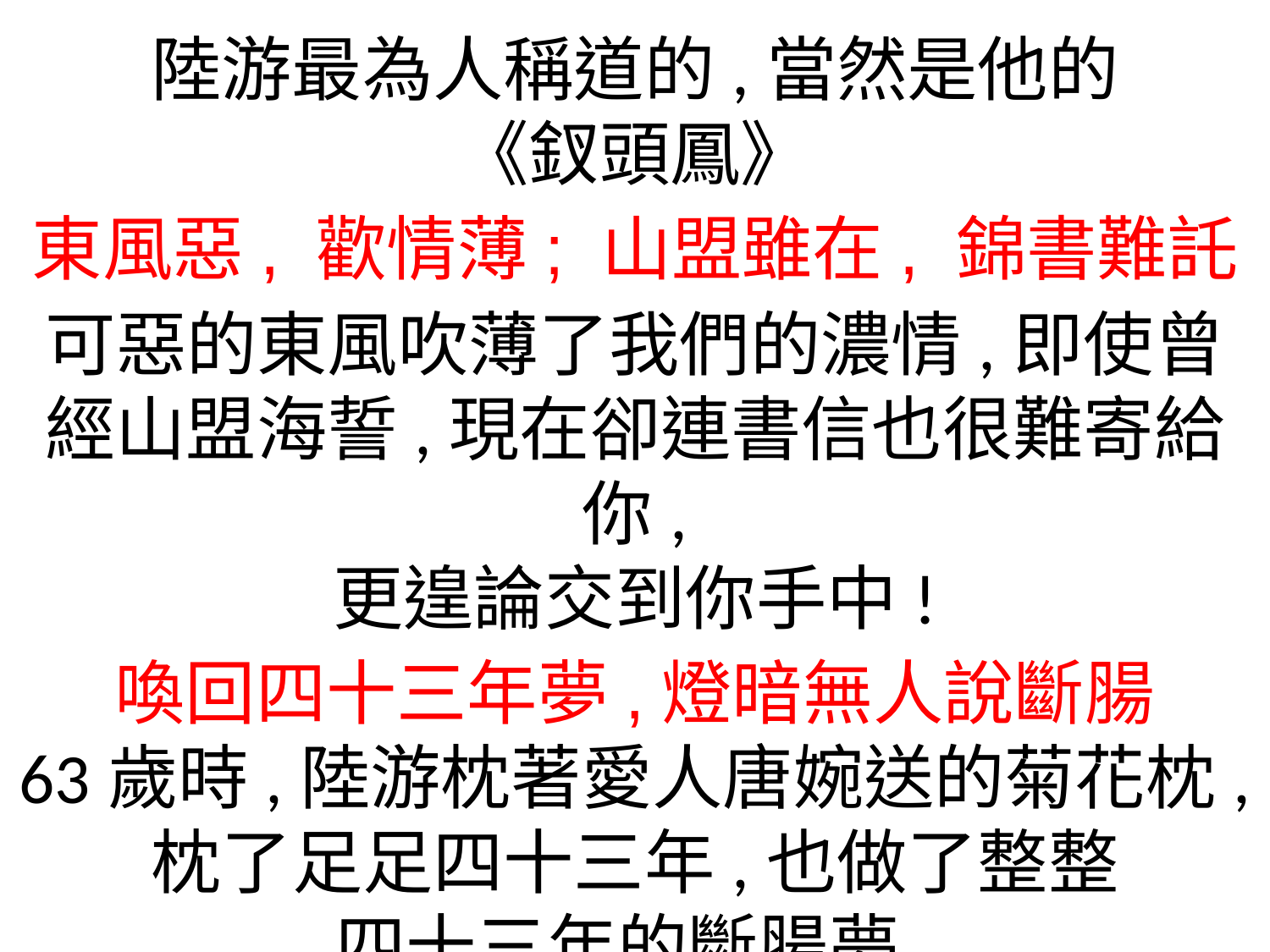

陸游最為人稱道的,當然是他的
《釵頭鳳》
東風惡, 歡情薄; 山盟雖在, 錦書難託
可惡的東風吹薄了我們的濃情,即使曾經山盟海誓,現在卻連書信也很難寄給你,
更遑論交到你手中!
喚回四十三年夢,燈暗無人說斷腸
63歲時,陸游枕著愛人唐婉送的菊花枕,
枕了足足四十三年,也做了整整
四十三年的斷腸夢.